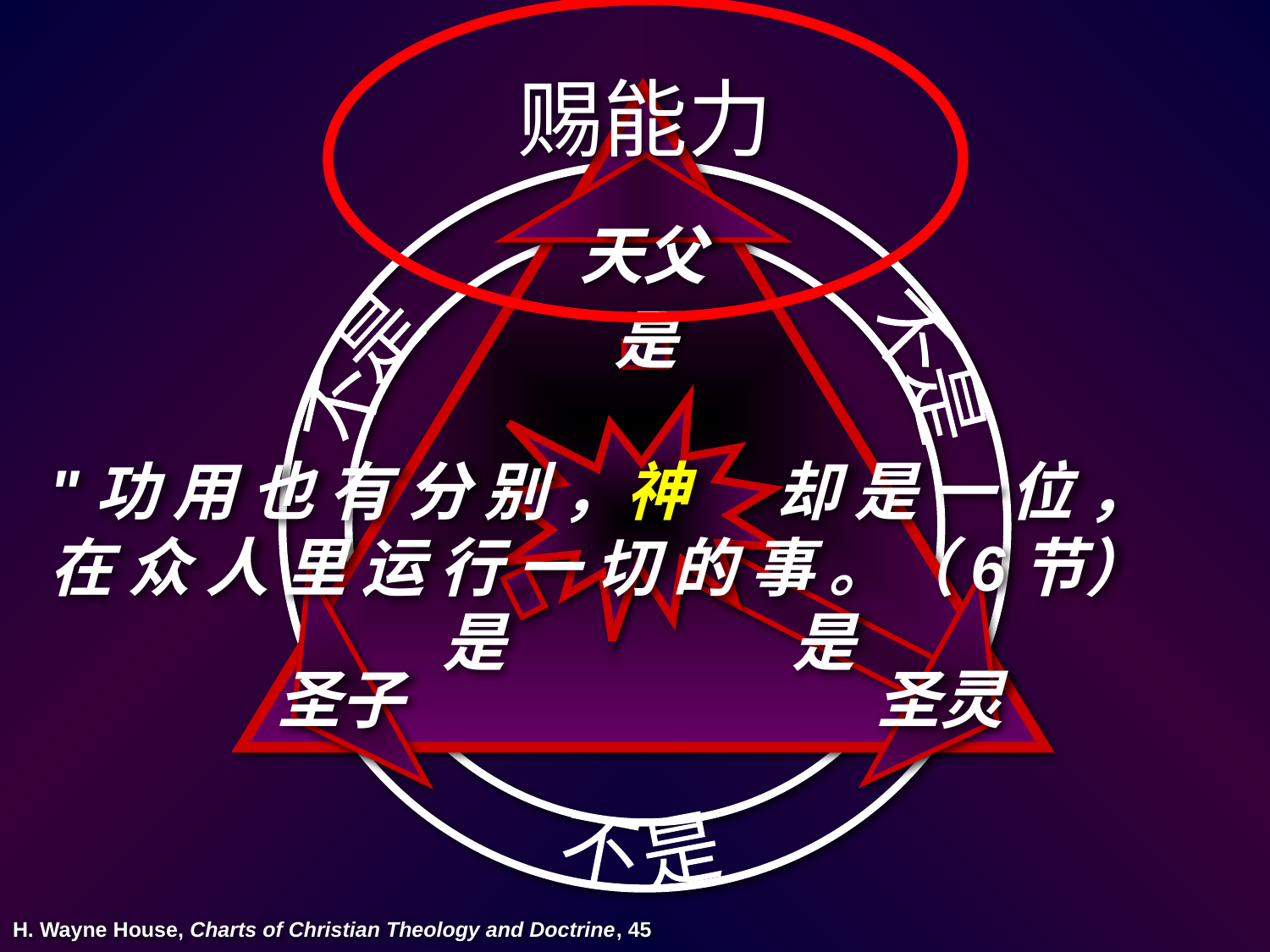

赐能力

天父
是

不是
不是

"功 用 也 有 分 别 ，神      却 是 一 位 ，
在 众 人 里 运 行 一 切 的 事 。（6节）

是
是
圣子
圣灵

不是
H. Wayne House, Charts of Christian Theology and Doctrine, 45